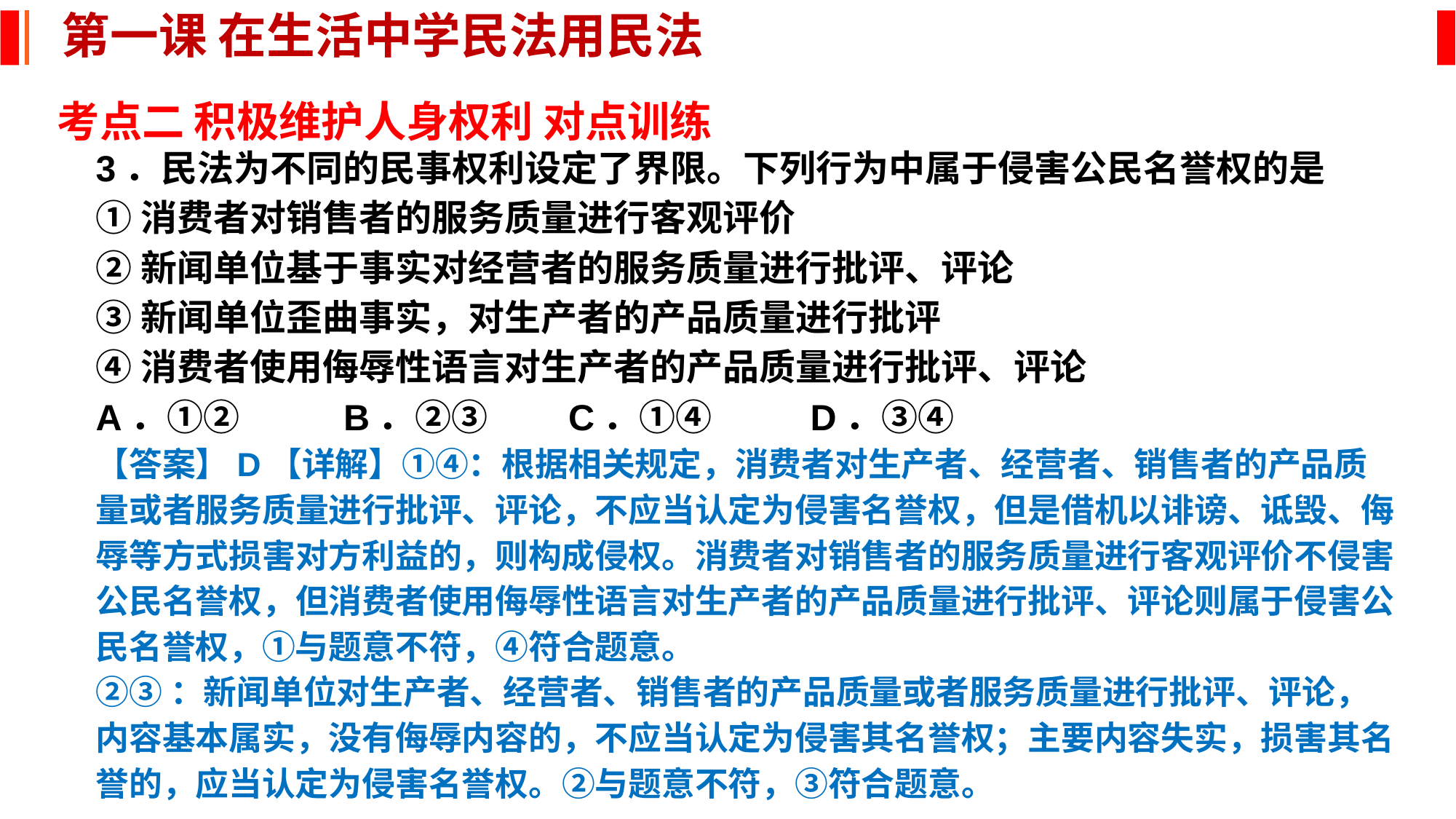

第一课 在生活中学民法用民法

考点二 积极维护人身权利 对点训练
3．民法为不同的民事权利设定了界限。下列行为中属于侵害公民名誉权的是
①消费者对销售者的服务质量进行客观评价
②新闻单位基于事实对经营者的服务质量进行批评、评论
③新闻单位歪曲事实，对生产者的产品质量进行批评
④消费者使用侮辱性语言对生产者的产品质量进行批评、评论
A．①②	        B．②③	C．①④	     D．③④
【答案】D【详解】①④：根据相关规定，消费者对生产者、经营者、销售者的产品质量或者服务质量进行批评、评论，不应当认定为侵害名誉权，但是借机以诽谤、诋毁、侮辱等方式损害对方利益的，则构成侵权。消费者对销售者的服务质量进行客观评价不侵害公民名誉权，但消费者使用侮辱性语言对生产者的产品质量进行批评、评论则属于侵害公民名誉权，①与题意不符，④符合题意。
②③：新闻单位对生产者、经营者、销售者的产品质量或者服务质量进行批评、评论，内容基本属实，没有侮辱内容的，不应当认定为侵害其名誉权；主要内容失实，损害其名誉的，应当认定为侵害名誉权。②与题意不符，③符合题意。